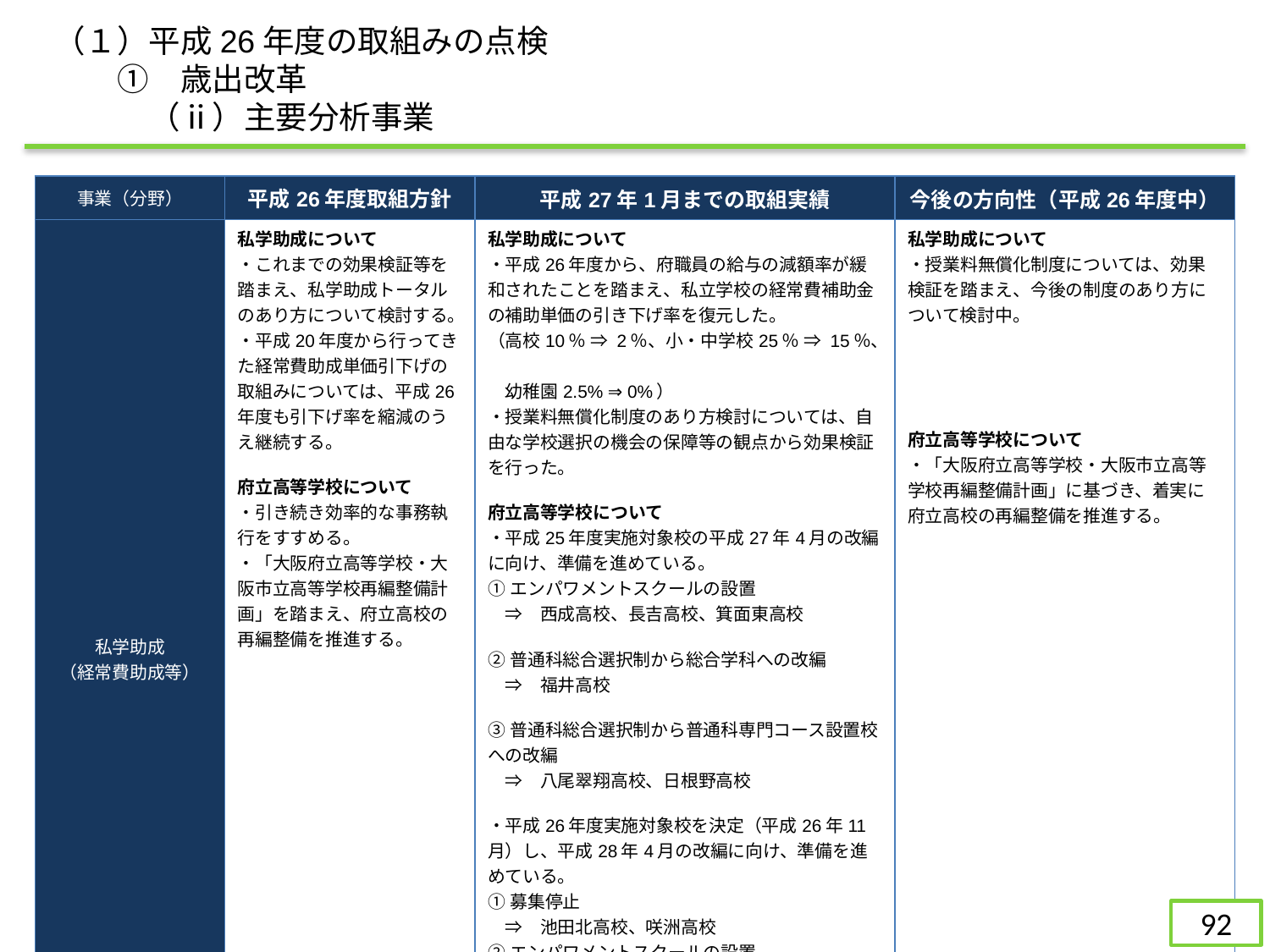

（１）平成26年度の取組みの点検
　　①　歳出改革
　　　（ⅱ）主要分析事業
| 事業（分野） | 平成26年度取組方針 | 平成27年1月までの取組実績 | 今後の方向性（平成26年度中） |
| --- | --- | --- | --- |
| 私学助成 （経常費助成等） | 私学助成について ・これまでの効果検証等を踏まえ、私学助成トータルのあり方について検討する。 ・平成20年度から行ってきた経常費助成単価引下げの取組みについては、平成26年度も引下げ率を縮減のうえ継続する。 府立高等学校について ・引き続き効率的な事務執行をすすめる。 ・「大阪府立高等学校・大阪市立高等学校再編整備計画」を踏まえ、府立高校の再編整備を推進する。 | 私学助成について ・平成26年度から、府職員の給与の減額率が緩和されたことを踏まえ、私立学校の経常費補助金の補助単価の引き下げ率を復元した。 （高校10％ ⇒ 2％、小・中学校25％ ⇒ 15％、 　幼稚園2.5% ⇒ 0%） ・授業料無償化制度のあり方検討については、自由な学校選択の機会の保障等の観点から効果検証を行った。 府立高等学校について ・平成25年度実施対象校の平成27年4月の改編に向け、準備を進めている。 ①エンパワメントスクールの設置 　⇒　西成高校、長吉高校、箕面東高校 ②普通科総合選択制から総合学科への改編 　⇒　福井高校 ③普通科総合選択制から普通科専門コース設置校への改編 　⇒　八尾翠翔高校、日根野高校 ・平成26年度実施対象校を決定（平成26年11月）し、平成28年4月の改編に向け、準備を進めている。 ①募集停止 　⇒　池田北高校、咲洲高校 ②エンパワメントスクールの設置 　⇒　成城高校、岬高校 ③普通科総合選択制から普通科専門コース設置校への改編 　⇒　豊島高校、北かわち皐が丘高校、 　　　 みどり清朋高校、懐風館高校 | 私学助成について ・授業料無償化制度については、効果検証を踏まえ、今後の制度のあり方について検討中。 府立高等学校について ・「大阪府立高等学校・大阪市立高等学校再編整備計画」に基づき、着実に府立高校の再編整備を推進する。 |
92